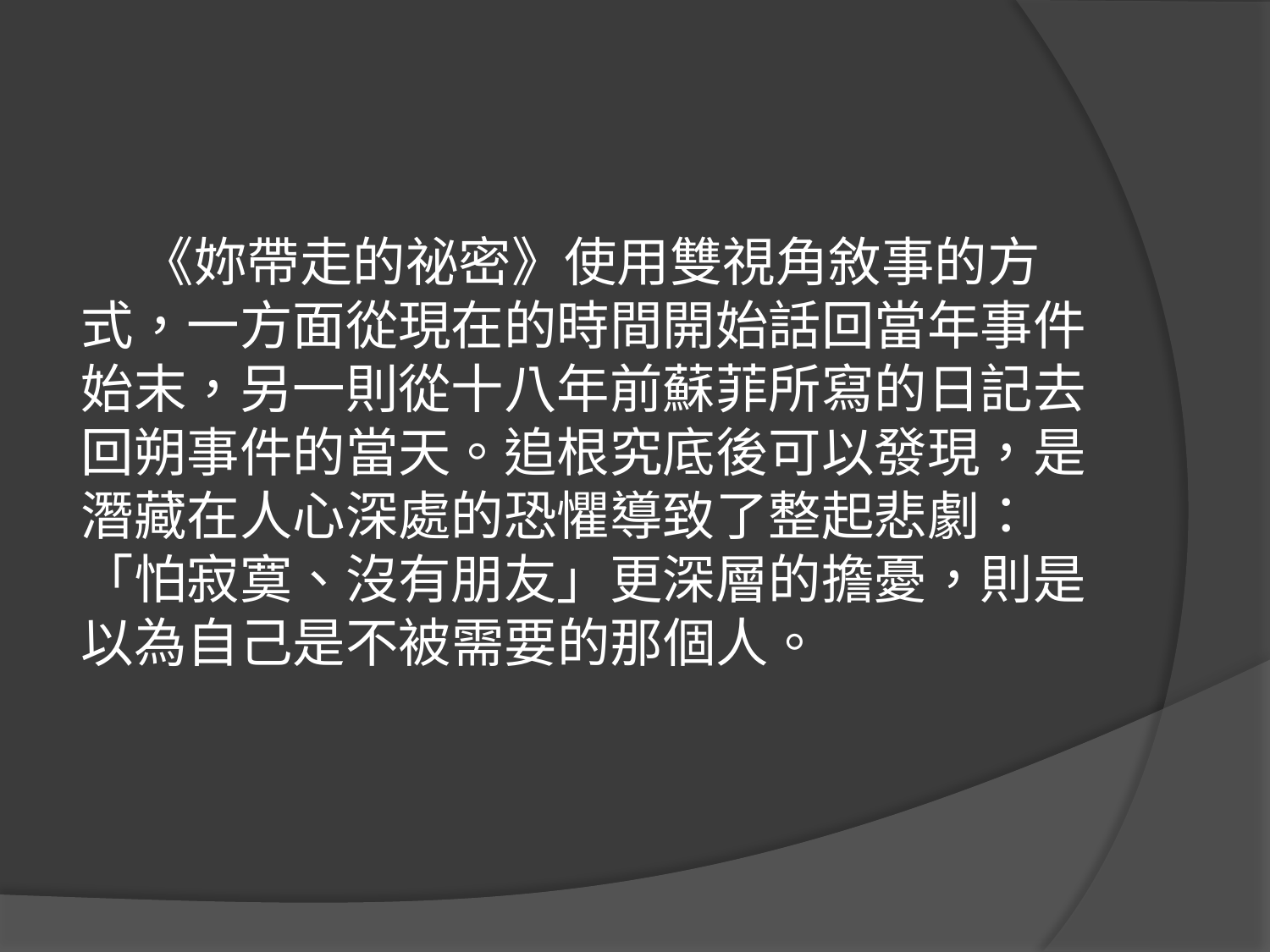

#
    《妳帶走的祕密》使用雙視角敘事的方式，一方面從現在的時間開始話回當年事件始末，另一則從十八年前蘇菲所寫的日記去回朔事件的當天。追根究底後可以發現，是潛藏在人心深處的恐懼導致了整起悲劇：「怕寂寞、沒有朋友」更深層的擔憂，則是以為自己是不被需要的那個人。